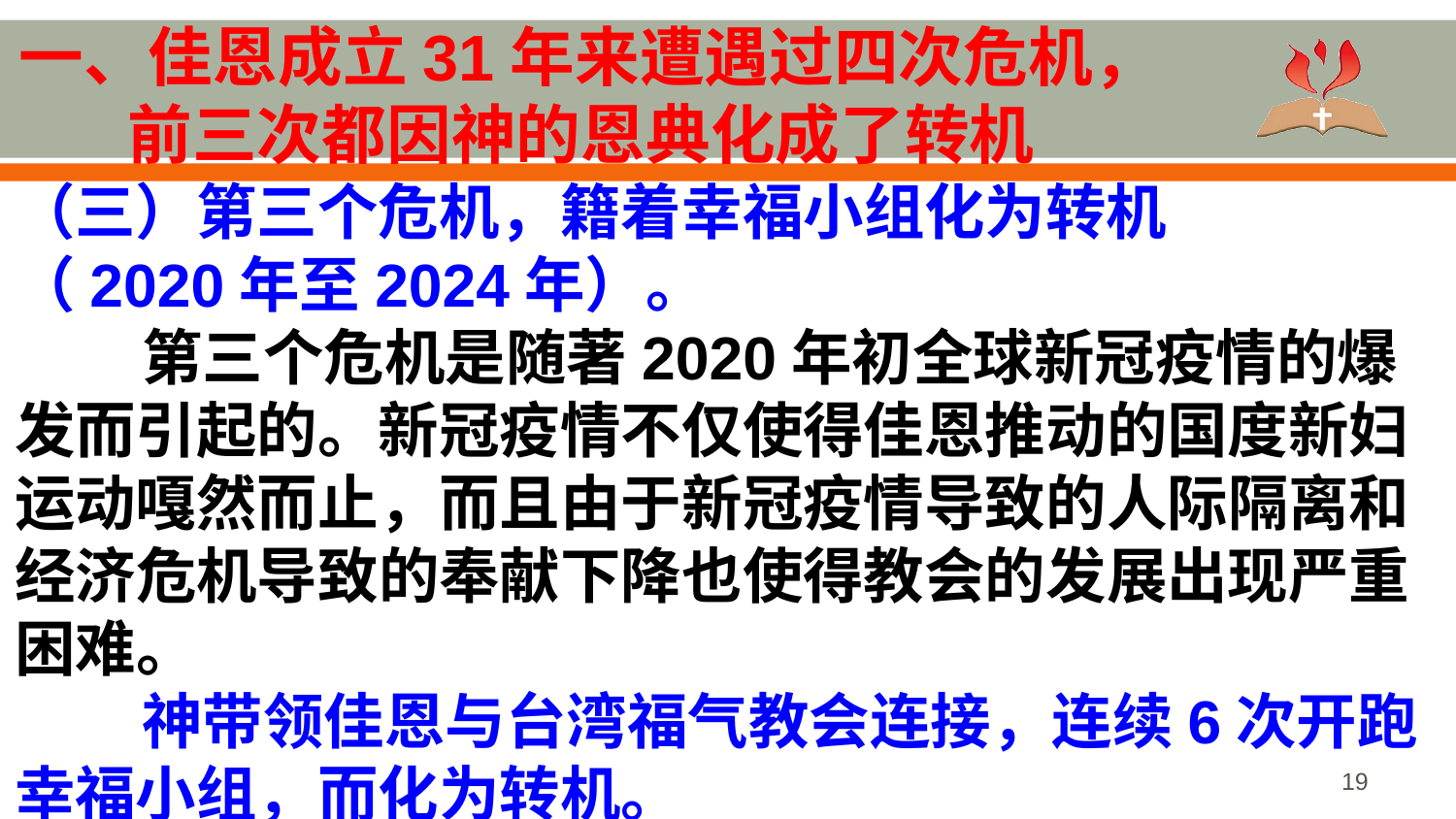

# 一、佳恩成立31年来遭遇过四次危机，前三次都因神的恩典化成了转机
（三）第三个危机，籍着幸福小组化为转机     （2020年至2024年）。
第三个危机是随著2020年初全球新冠疫情的爆发而引起的。新冠疫情不仅使得佳恩推动的国度新妇运动嘎然而止，而且由于新冠疫情导致的人际隔离和经济危机导致的奉献下降也使得教会的发展出现严重困难。
神带领佳恩与台湾福气教会连接，连续6次开跑幸福小组，而化为转机。

19